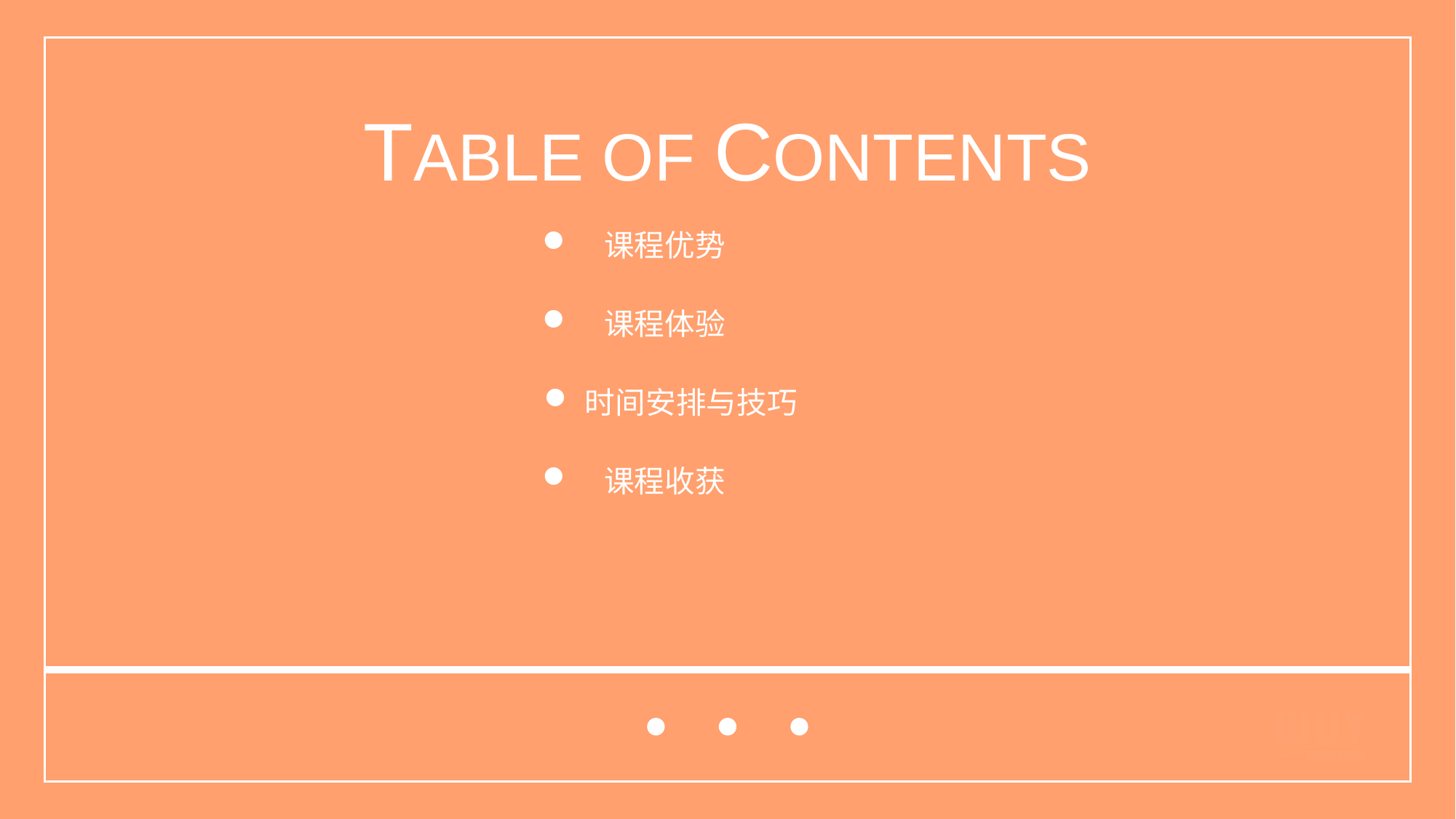

TABLE OF CONTENTS
  课程优势
  课程体验
时间安排与技巧
  课程收获